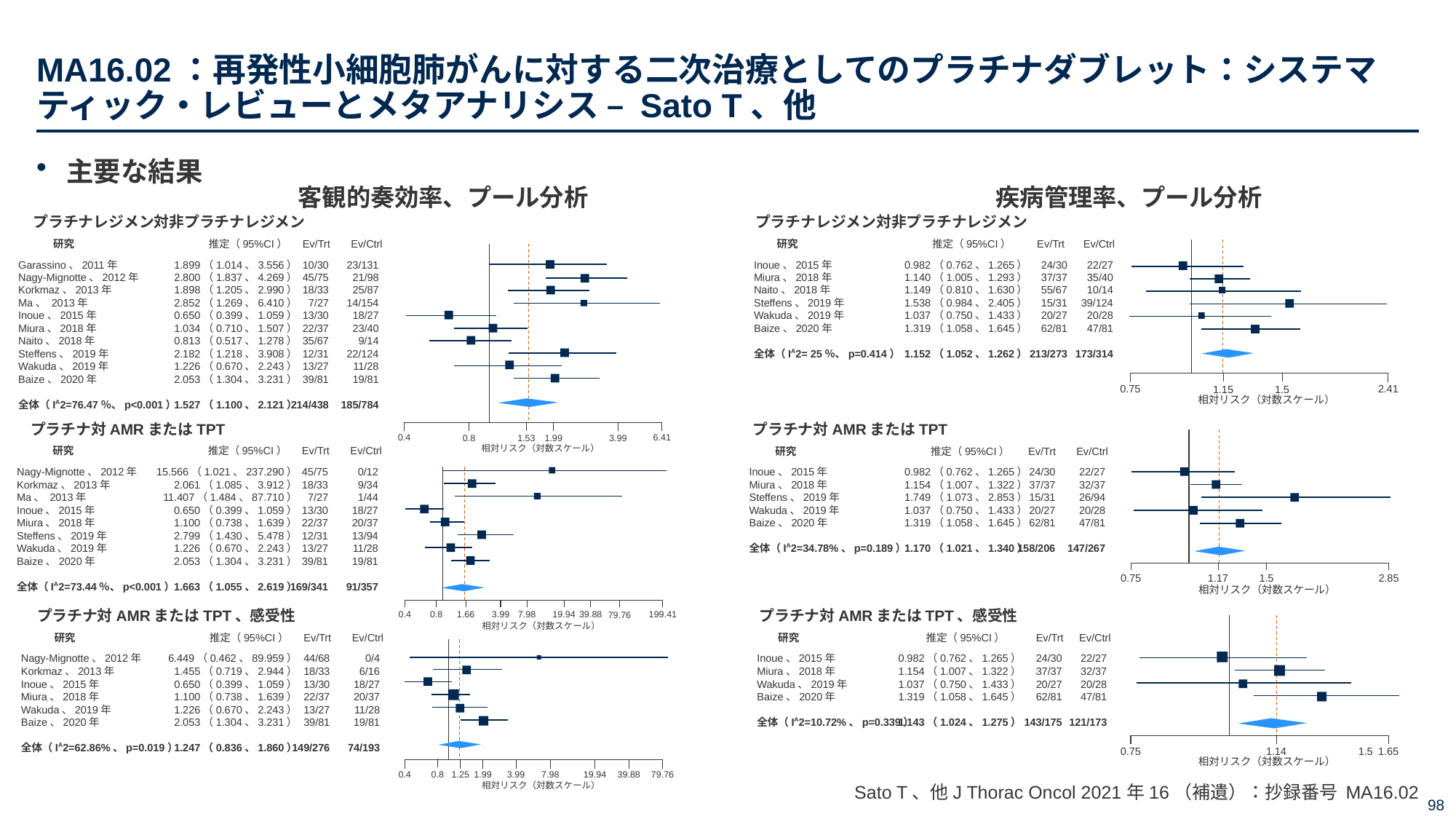

# MA16.02：再発性小細胞肺がんに対する二次治療としてのプラチナダブレット：システマティック・レビューとメタアナリシス – Sato T、他
主要な結果
客観的奏効率、プール分析
疾病管理率、プール分析
プラチナレジメン対非プラチナレジメン
プラチナレジメン対非プラチナレジメン
Ev/Ctrl
Ev/Trt
推定（95%CI）
研究
0.75
2.41
Inoue、2015年
Miura、2018年
Naito、2018年
Steffens、2019年
Wakuda、2019年
Baize、2020年

全体（IA2= 25％、p=0.414）
0.982（0.762、1.265）
1.140（1.005、1.293）
1.149（0.810、1.630）
1.538（0.984、2.405）
1.037（0.750、1.433）
1.319（1.058、1.645）

1.152（1.052、1.262）
24/30
37/37
55/67
15/31
20/27
62/81

213/273
22/27
35/40
10/14
39/124
20/28
47/81

173/314

1.15
1.5
相対リスク（対数スケール）
プラチナ対AMRまたはTPT
0.75
2.85
相対リスク（対数スケール）
Ev/Ctrl
Ev/Trt
推定（95%CI）
研究
Inoue、2015年
Miura、2018年
Steffens、2019年
Wakuda、2019年
Baize、2020年

全体（IA2=34.78%、p=0.189）
0.982（0.762、1.265）
1.154（1.007、1.322）
1.749（1.073、2.853）
1.037（0.750、1.433）
1.319（1.058、1.645）

1.170（1.021、1.340）
24/30
37/37
15/31
20/27
62/81

158/206
22/27
32/37
26/94
20/28
47/81

147/267

1.17
1.5
プラチナ対AMRまたはTPT、感受性
0.75
1.65
相対リスク（対数スケール）

1.14
1.5
Ev/Ctrl
Ev/Trt
推定（95%CI）
研究
Inoue、2015年
Miura、2018年
Wakuda、2019年
Baize、2020年

全体（IA2=10.72%、p=0.339）
0.982（0.762、1.265）
1.154（1.007、1.322）
1.037（0.750、1.433）
1.319（1.058、1.645）

1.143（1.024、1.275）
24/30
37/37
20/27
62/81

143/175
22/27
32/37
20/28
47/81

121/173
Ev/Ctrl
Ev/Trt
推定（95%CI）
研究
0.4
6.41
相対リスク（対数スケール）

0.8
1.53
1.99
3.99
0.4
199.41
相対リスク（対数スケール）

0.8
1.66
3.99
7.98
19.94
39.88
79.76
0.4
79.76
相対リスク（対数スケール）

0.8
1.25
1.99
3.99
7.98
19.94
39.88
Garassino、2011年
Nagy-Mignotte、2012年
Korkmaz、2013年
Ma、 2013年
Inoue、2015年
Miura、2018年
Naito、2018年
Steffens、2019年
Wakuda、2019年
Baize、2020年

全体（IA2=76.47％、p<0.001）
1.899（1.014、3.556）
2.800（1.837、4.269）
1.898（1.205、2.990）
2.852（1.269、6.410）
0.650（0.399、1.059）
1.034（0.710、1.507）
0.813（0.517、1.278）
2.182（1.218、3.908）
1.226（0.670、2.243）
2.053（1.304、3.231）

1.527（1.100、2.121）
10/30
45/75
18/33
7/27
13/30
22/37
35/67
12/31
13/27
39/81

214/438
23/131
21/98
25/87
14/154
18/27
23/40
9/14
22/124
11/28
19/81

185/784
プラチナ対AMRまたはTPT
Ev/Ctrl
Ev/Trt
推定（95%CI）
研究
Nagy-Mignotte、2012年
Korkmaz、2013年
Ma、 2013年
Inoue、2015年
Miura、2018年
Steffens、2019年
Wakuda、2019年
Baize、2020年

全体（IA2=73.44％、p<0.001）
15.566（1.021、237.290）
2.061（1.085、3.912）
11.407（1.484、87.710）
0.650（0.399、1.059）
1.100（0.738、1.639）
2.799（1.430、5.478）
1.226（0.670、2.243）
2.053（1.304、3.231）

1.663（1.055、2.619）
45/75
18/33
7/27
13/30
22/37
12/31
13/27
39/81

169/341
0/12
9/34
1/44
18/27
20/37
13/94
11/28
19/81

91/357
プラチナ対AMRまたはTPT、感受性
Ev/Ctrl
Ev/Trt
推定（95%CI）
研究
Nagy-Mignotte、2012年
Korkmaz、2013年
Inoue、2015年
Miura、2018年
Wakuda、2019年
Baize、2020年

全体（IA2=62.86%、p=0.019）
6.449（0.462、89.959）
1.455（0.719、2.944）
0.650（0.399、1.059）
1.100（0.738、1.639）
1.226（0.670、2.243）
2.053（1.304、3.231）

1.247（0.836、1.860）
44/68
18/33
13/30
22/37
13/27
39/81

149/276
0/4
6/16
18/27
20/37
11/28
19/81

74/193

Sato T、他J Thorac Oncol 2021年16（補遺）：抄録番号 MA16.02